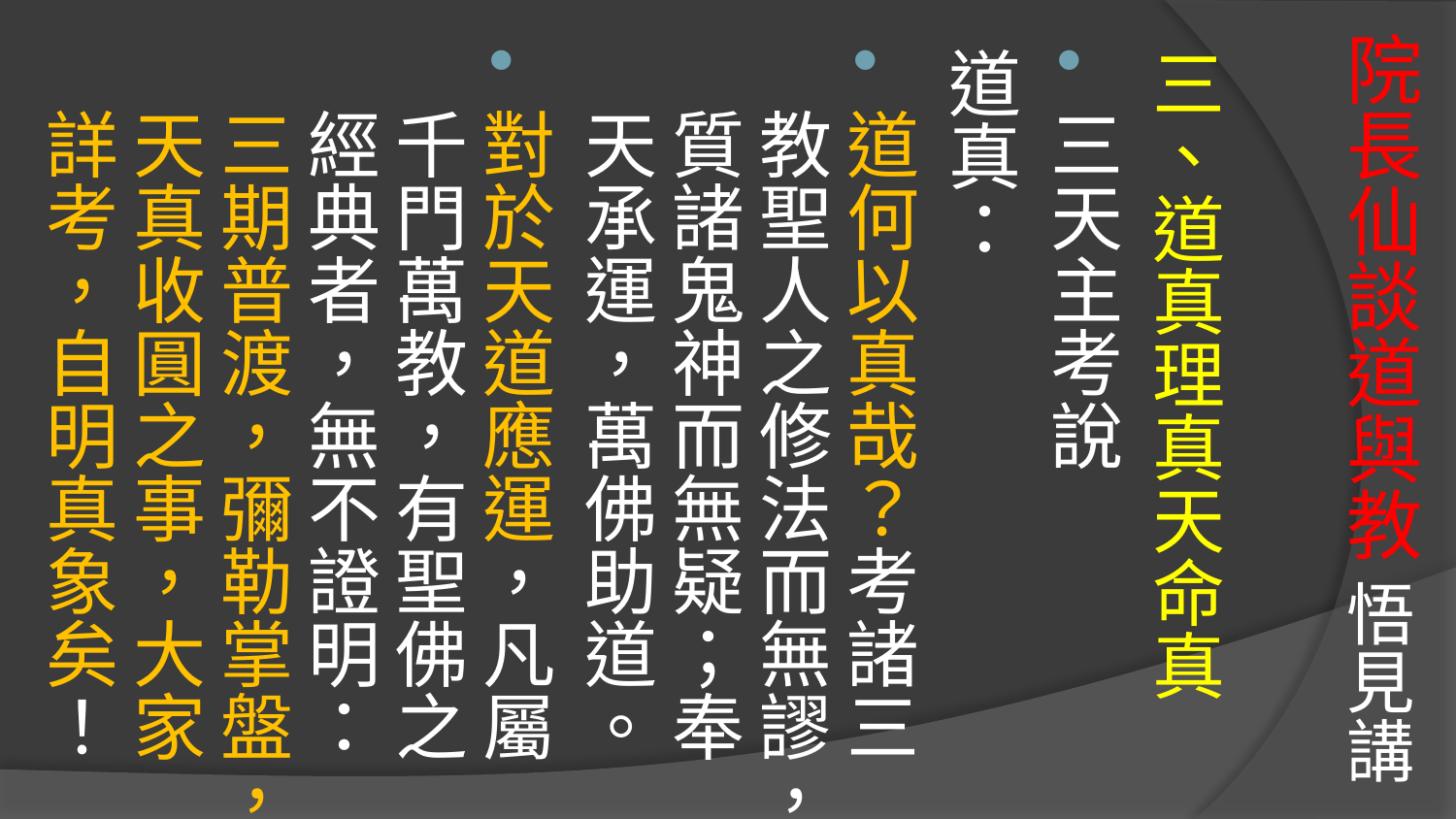

# 院長仙談道與教 悟見講
三、道真理真天命真
三天主考說
道真：
道何以真哉？考諸三教聖人之修法而無謬，質諸鬼神而無疑；奉天承運，萬佛助道。
對於天道應運，凡屬千門萬教，有聖佛之經典者，無不證明：三期普渡，彌勒掌盤，天真收圓之事，大家詳考，自明真象矣！